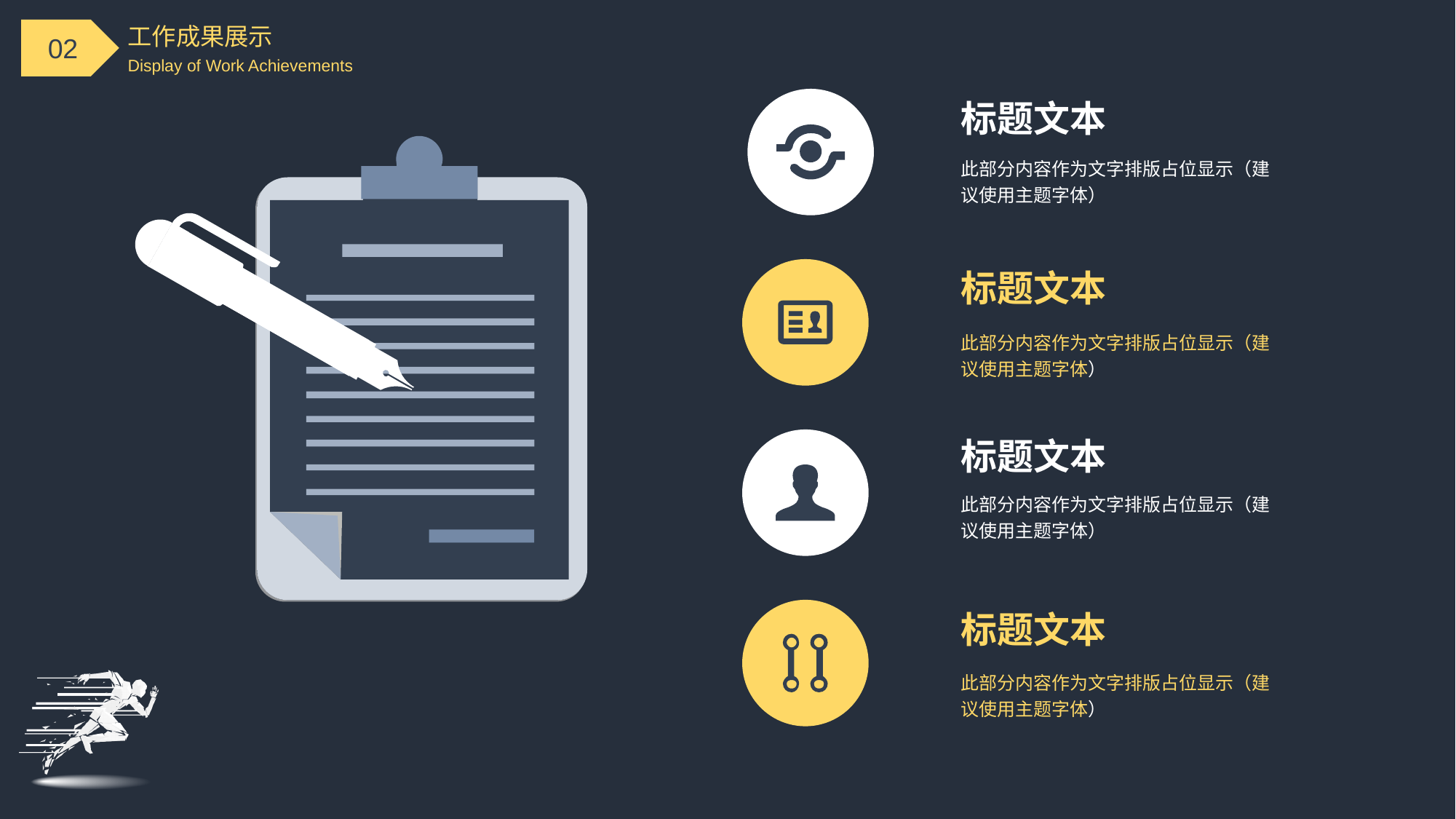

# 工作成果展示
Display of Work Achievements

标题文本
此部分内容作为文字排版占位显示（建议使用主题字体）

标题文本
此部分内容作为文字排版占位显示（建议使用主题字体）
标题文本
此部分内容作为文字排版占位显示（建议使用主题字体）

标题文本
此部分内容作为文字排版占位显示（建议使用主题字体）